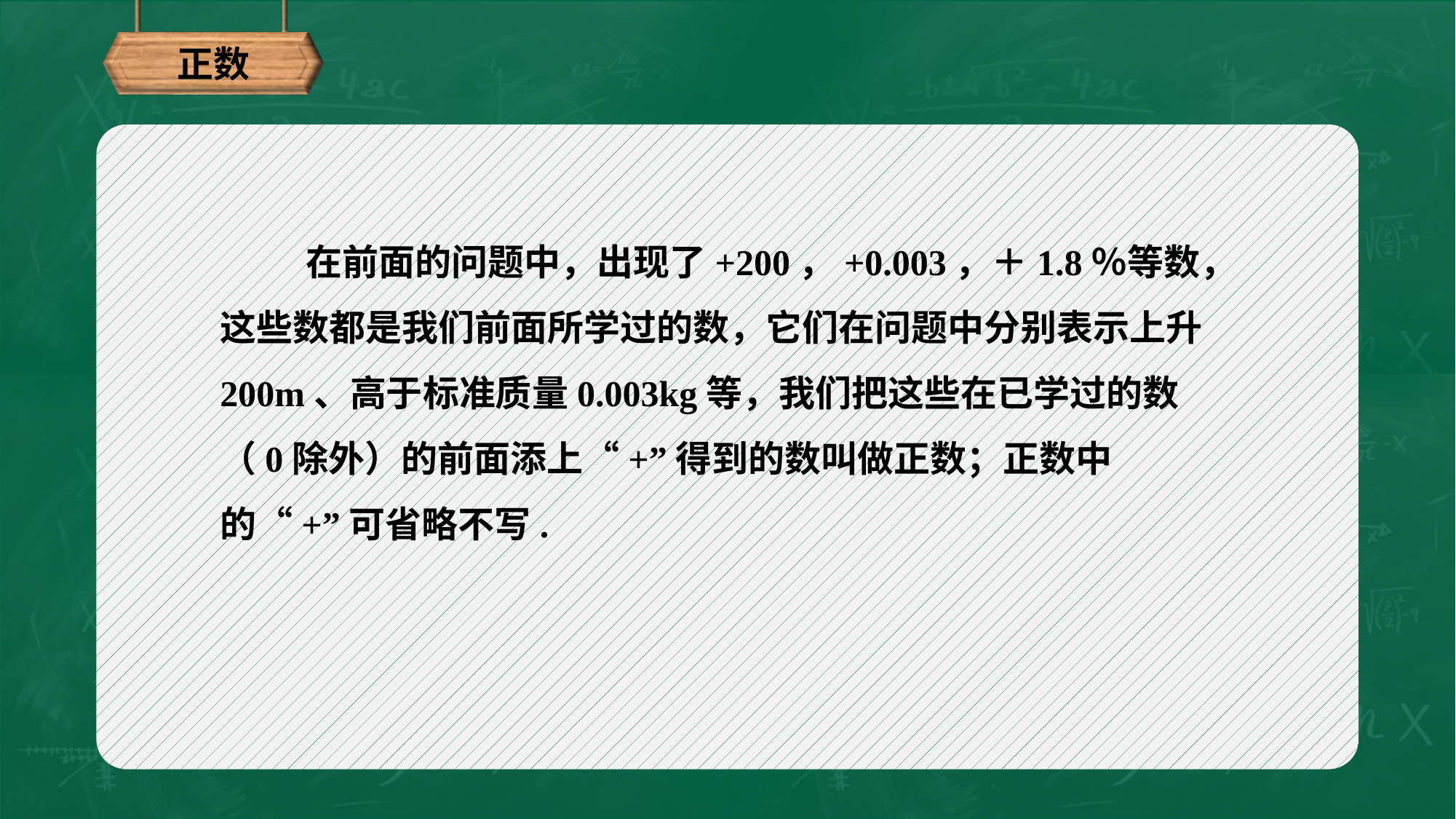

正数
在前面的问题中，出现了+200，+0.003，＋1.8％等数，这些数都是我们前面所学过的数，它们在问题中分别表示上升200m、高于标准质量0.003kg等，我们把这些在已学过的数（0除外）的前面添上“+”得到的数叫做正数；正数中的“+”可省略不写.